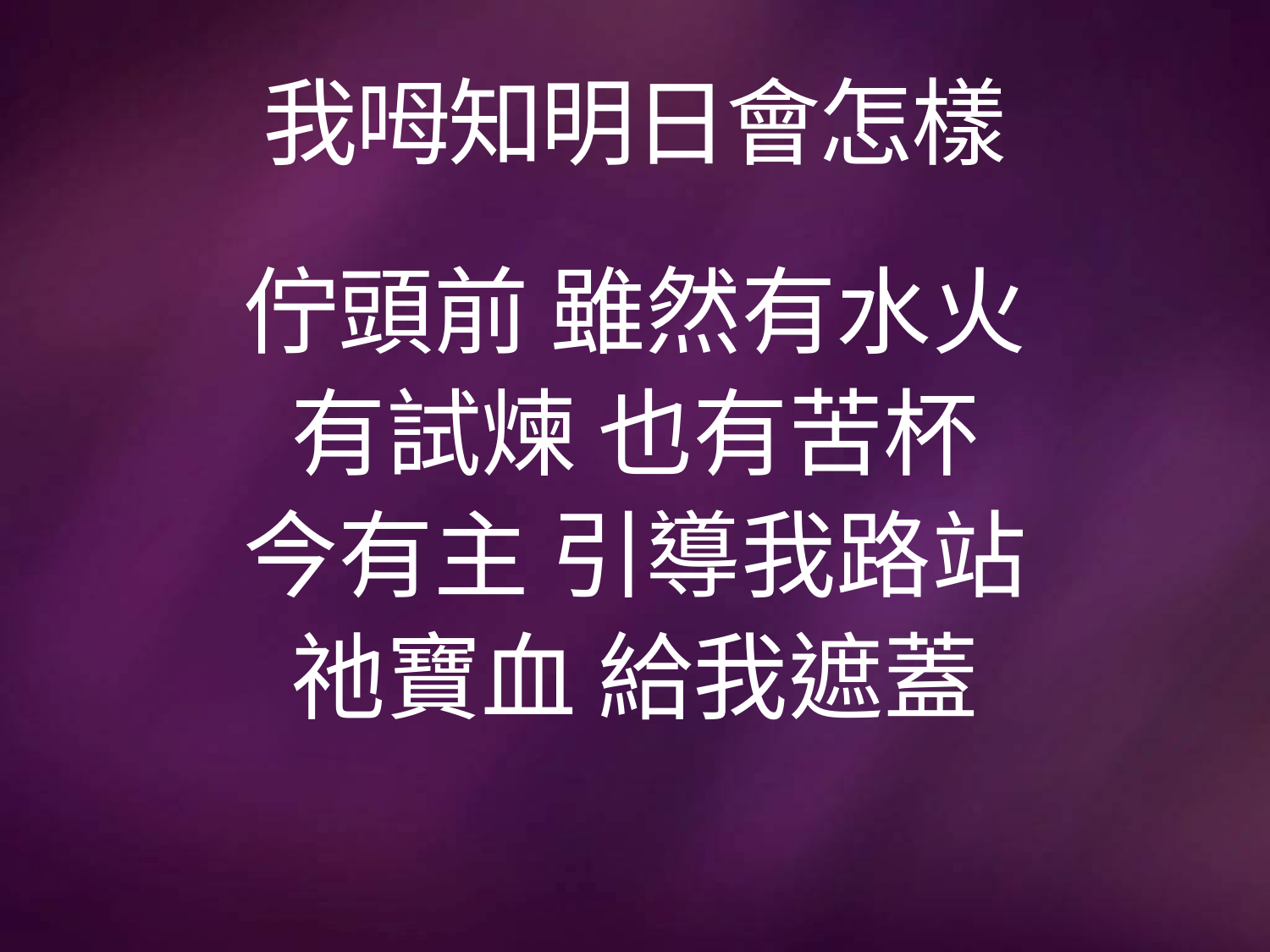

# 我呣知明日會怎樣
佇頭前 雖然有水火
有試煉 也有苦杯
今有主 引導我路站
祂寶血 給我遮蓋